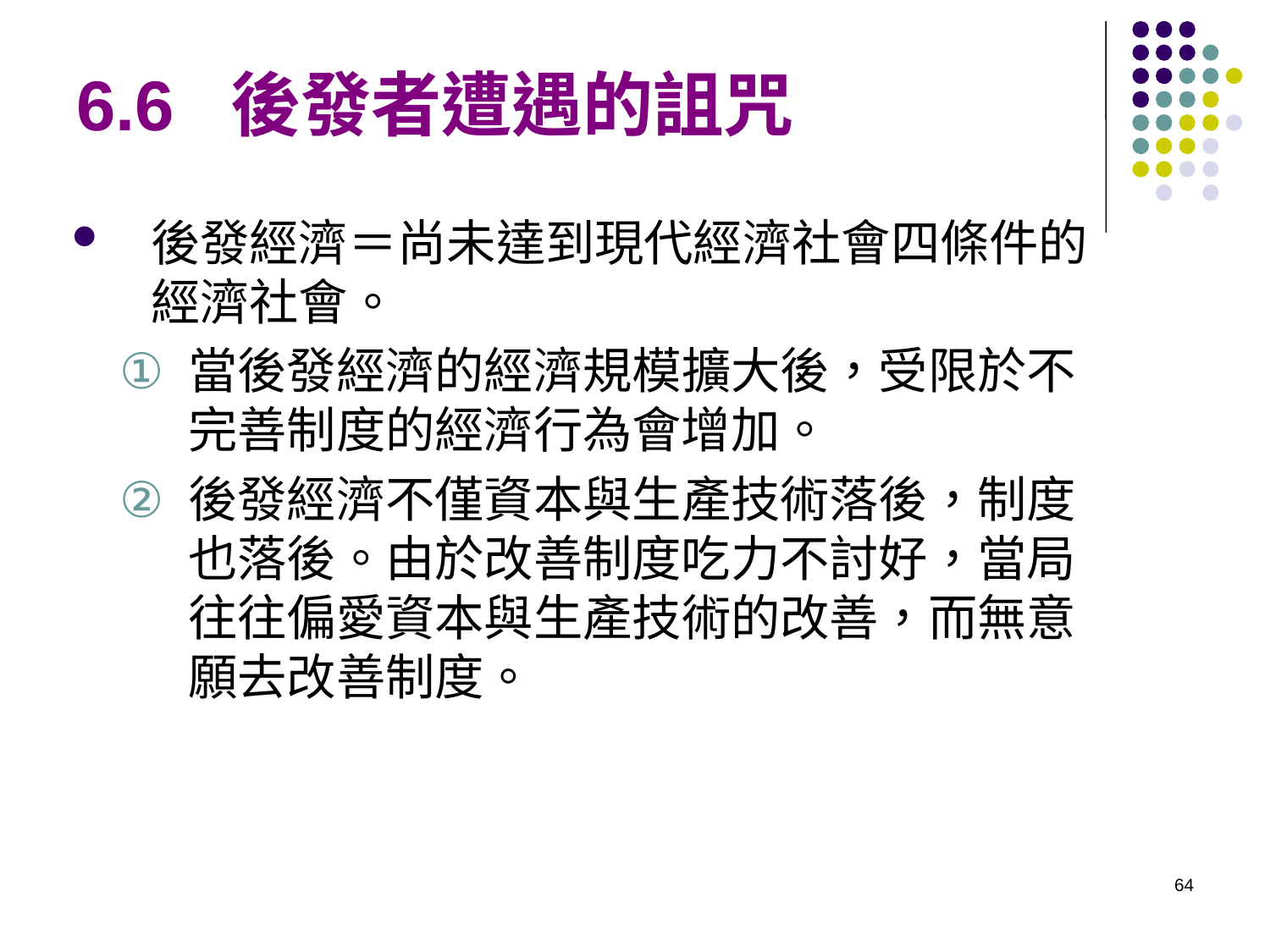

# 6.6  後發者遭遇的詛咒
後發經濟＝尚未達到現代經濟社會四條件的經濟社會。
當後發經濟的經濟規模擴大後，受限於不完善制度的經濟行為會增加。
後發經濟不僅資本與生產技術落後，制度也落後。由於改善制度吃力不討好，當局往往偏愛資本與生產技術的改善，而無意願去改善制度。
64